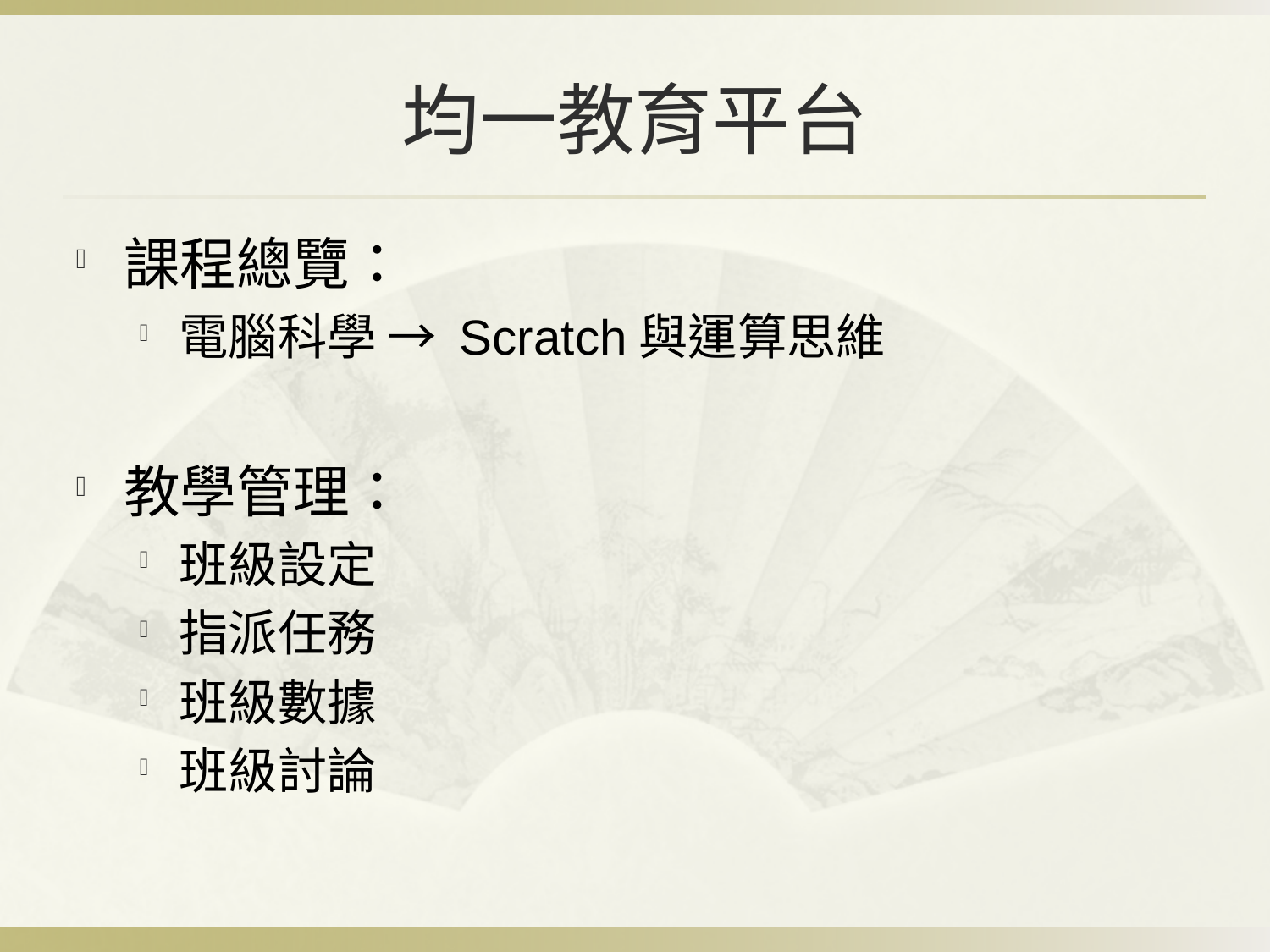

# 均一教育平台
課程總覽：
電腦科學 → Scratch與運算思維

教學管理：
班級設定
指派任務
班級數據
班級討論